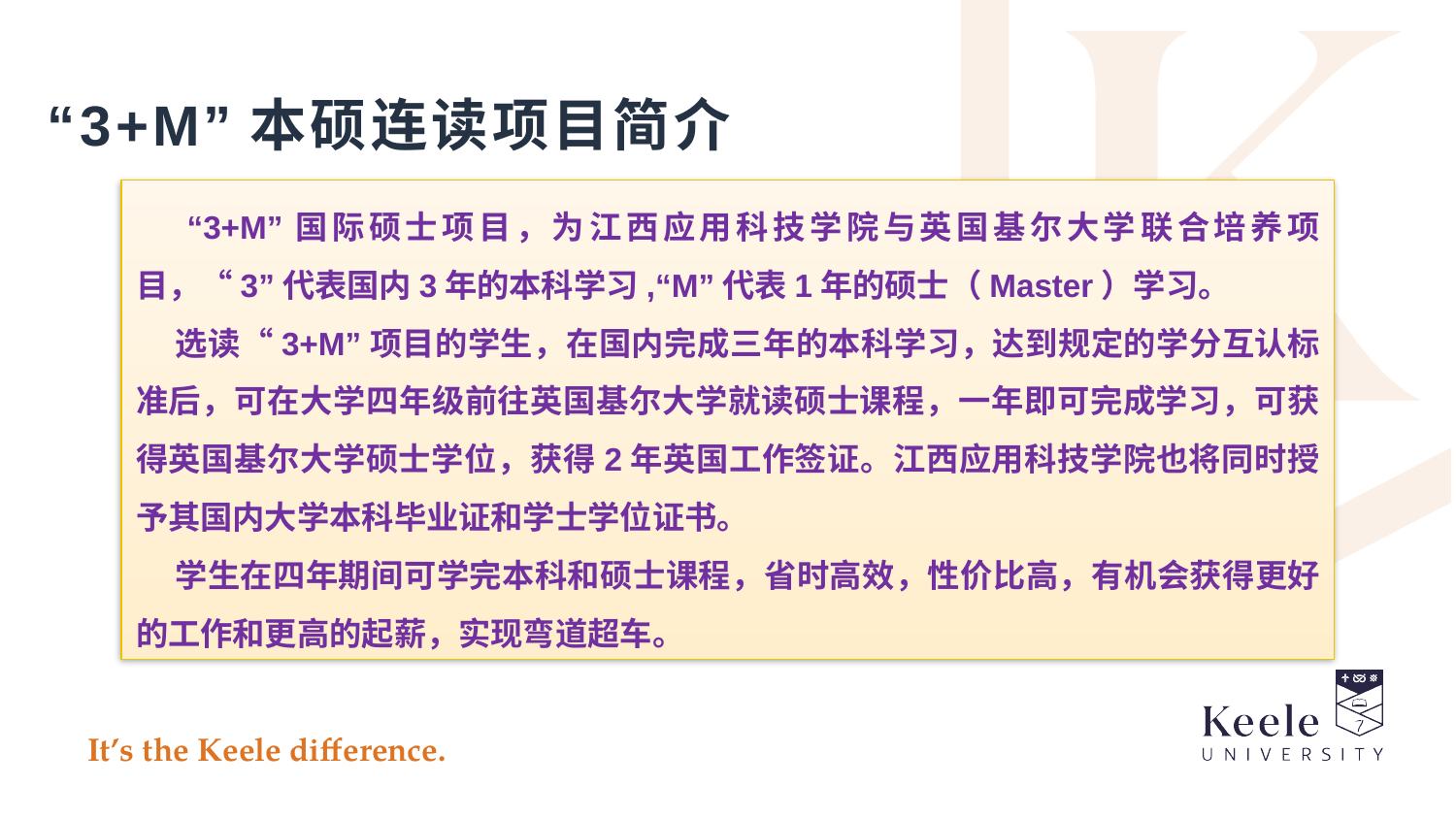

“3+M”本硕连读项目简介
    “3+M”国际硕士项目，为江西应用科技学院与英国基尔大学联合培养项目，“3”代表国内3年的本科学习,“M”代表1年的硕士（Master）学习。
    选读“3+M”项目的学生，在国内完成三年的本科学习，达到规定的学分互认标准后，可在大学四年级前往英国基尔大学就读硕士课程，一年即可完成学习，可获得英国基尔大学硕士学位，获得2年英国工作签证。江西应用科技学院也将同时授予其国内大学本科毕业证和学士学位证书。
    学生在四年期间可学完本科和硕士课程，省时高效，性价比高，有机会获得更好的工作和更高的起薪，实现弯道超车。